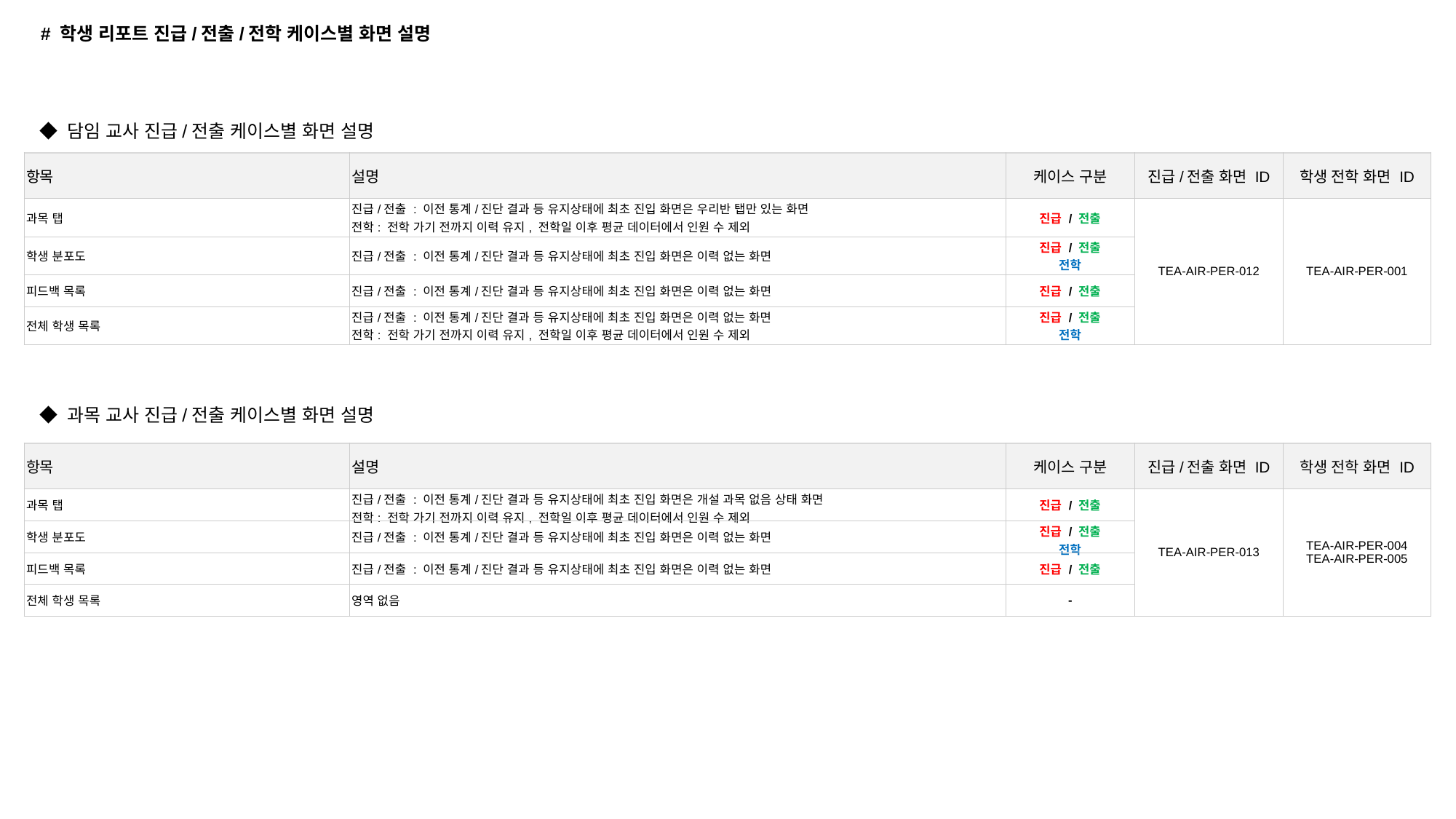

# 학생 리포트 진급/전출/전학 케이스별 화면 설명
◆ 담임 교사 진급/전출 케이스별 화면 설명
| 항목 | 설명 | 케이스 구분 | 진급/전출 화면 ID | 학생 전학 화면 ID |
| --- | --- | --- | --- | --- |
| 과목 탭 | 진급/전출 : 이전 통계/진단 결과 등 유지상태에 최초 진입 화면은 우리반 탭만 있는 화면 전학: 전학 가기 전까지 이력 유지, 전학일 이후 평균 데이터에서 인원 수 제외 | 진급 / 전출 | TEA-AIR-PER-012 | TEA-AIR-PER-001 |
| 학생 분포도 | 진급/전출 : 이전 통계/진단 결과 등 유지상태에 최초 진입 화면은 이력 없는 화면 | 진급 / 전출 전학 |  |  |
| 피드백 목록 | 진급/전출 : 이전 통계/진단 결과 등 유지상태에 최초 진입 화면은 이력 없는 화면 | 진급 / 전출 |  |  |
| 전체 학생 목록 | 진급/전출 : 이전 통계/진단 결과 등 유지상태에 최초 진입 화면은 이력 없는 화면 전학: 전학 가기 전까지 이력 유지, 전학일 이후 평균 데이터에서 인원 수 제외 | 진급 / 전출 전학 |  |  |
◆ 과목 교사 진급/전출 케이스별 화면 설명
| 항목 | 설명 | 케이스 구분 | 진급/전출 화면 ID | 학생 전학 화면 ID |
| --- | --- | --- | --- | --- |
| 과목 탭 | 진급/전출 : 이전 통계/진단 결과 등 유지상태에 최초 진입 화면은 개설 과목 없음 상태 화면 전학: 전학 가기 전까지 이력 유지, 전학일 이후 평균 데이터에서 인원 수 제외 | 진급 / 전출 | TEA-AIR-PER-013 | TEA-AIR-PER-004 TEA-AIR-PER-005 |
| 학생 분포도 | 진급/전출 : 이전 통계/진단 결과 등 유지상태에 최초 진입 화면은 이력 없는 화면 | 진급 / 전출 전학 |  |  |
| 피드백 목록 | 진급/전출 : 이전 통계/진단 결과 등 유지상태에 최초 진입 화면은 이력 없는 화면 | 진급 / 전출 |  |  |
| 전체 학생 목록 | 영역 없음 | - |  |  |